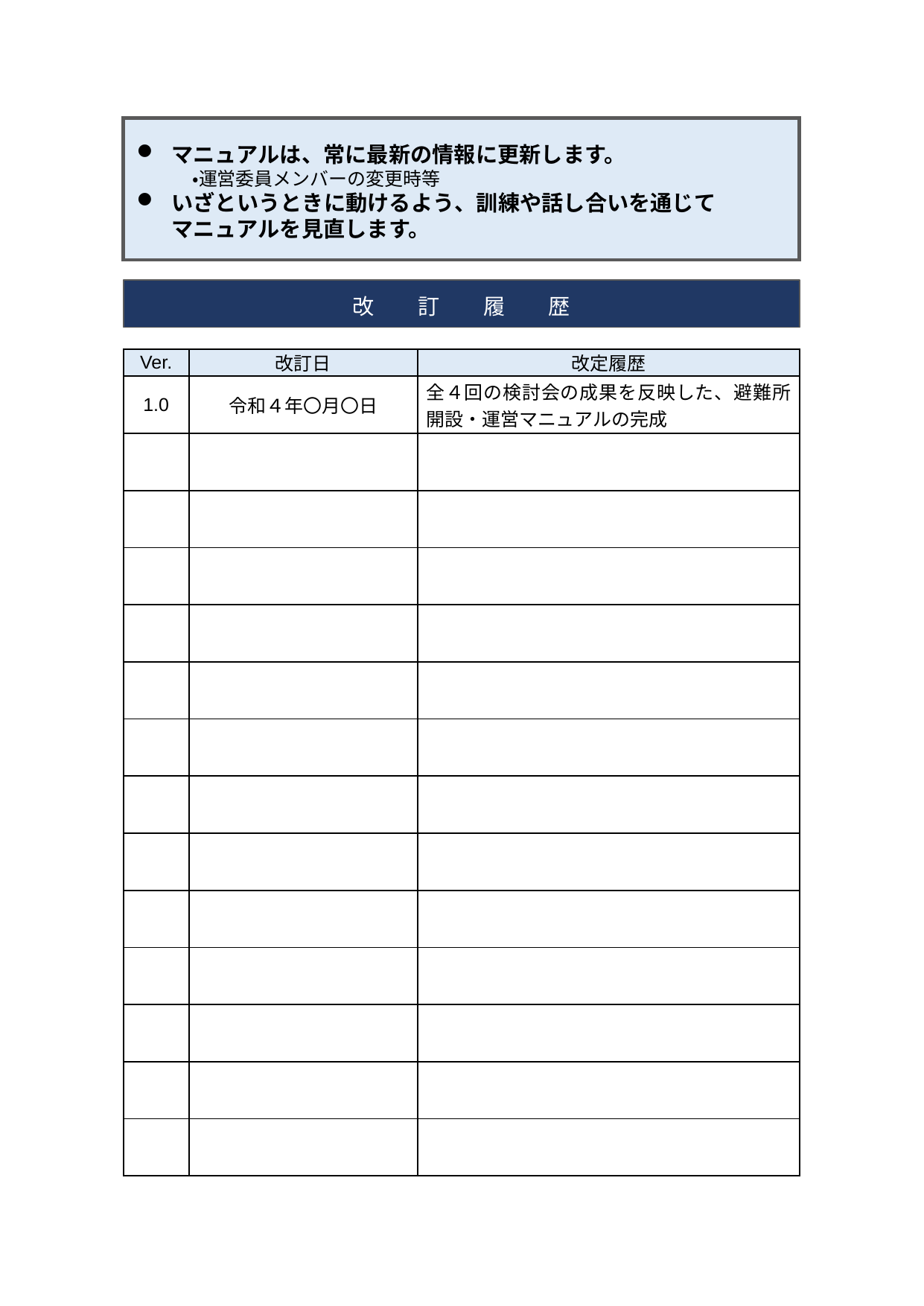

マニュアルは、常に最新の情報に更新します。
　　　・運営委員メンバーの変更時等
いざというときに動けるよう、訓練や話し合いを通じて
マニュアルを見直します。
改訂履歴

| Ver. | 改訂日 | 改定履歴 |
| --- | --- | --- |
| 1.0 | 令和４年〇月〇日 | 全４回の検討会の成果を反映した、避難所開設・運営マニュアルの完成 |
|  |  |  |
|  |  |  |
|  |  |  |
|  |  |  |
|  |  |  |
|  |  |  |
|  |  |  |
|  |  |  |
|  |  |  |
|  |  |  |
|  |  |  |
|  |  |  |
|  |  |  |